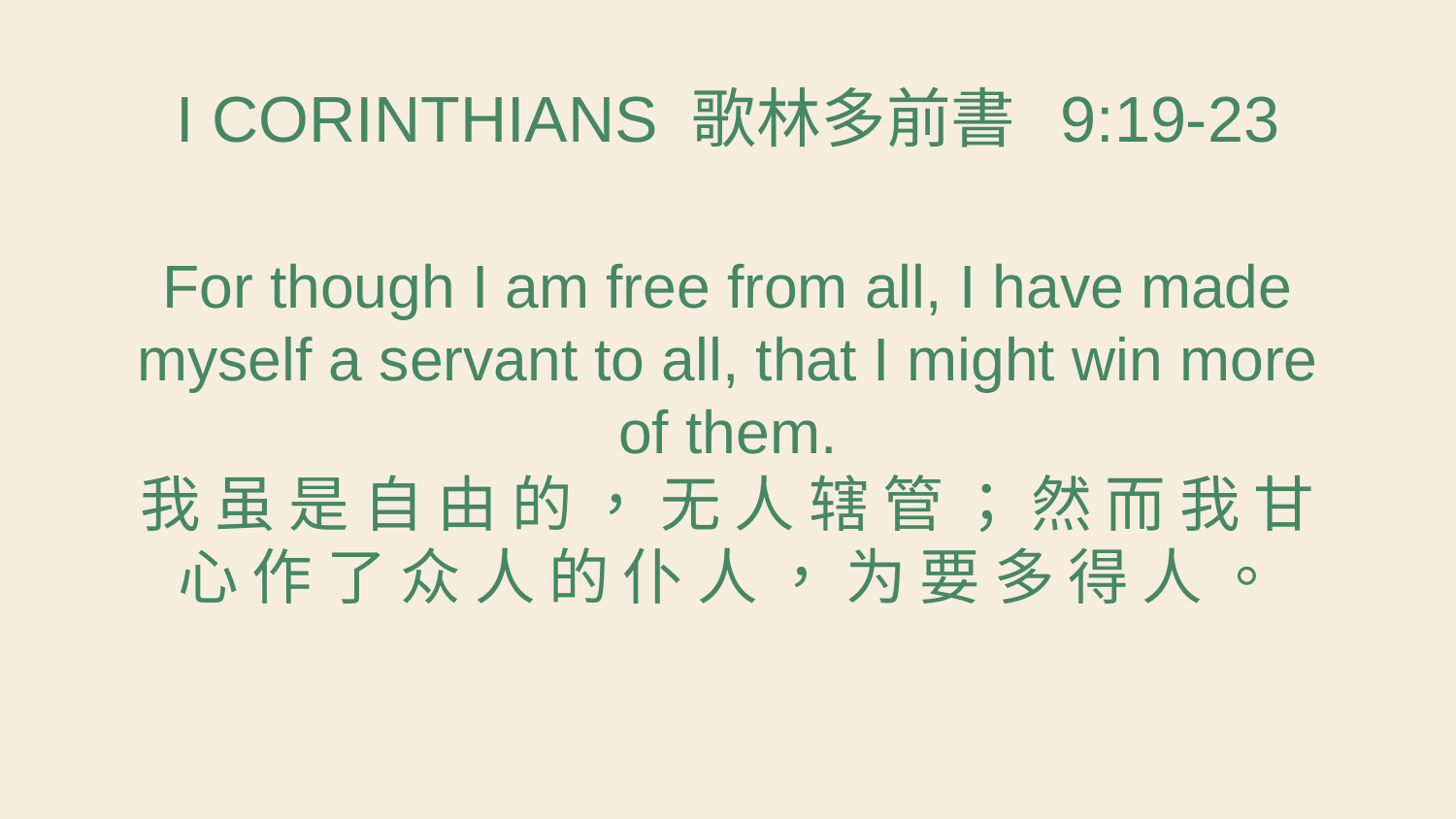

# I CORINTHIANS 歌林多前書  9:19-23
For though I am free from all, I have made myself a servant to all, that I might win more of them.
我 虽 是 自 由 的 ， 无 人 辖 管 ； 然 而 我 甘 心 作 了 众 人 的 仆 人 ， 为 要 多 得 人 。